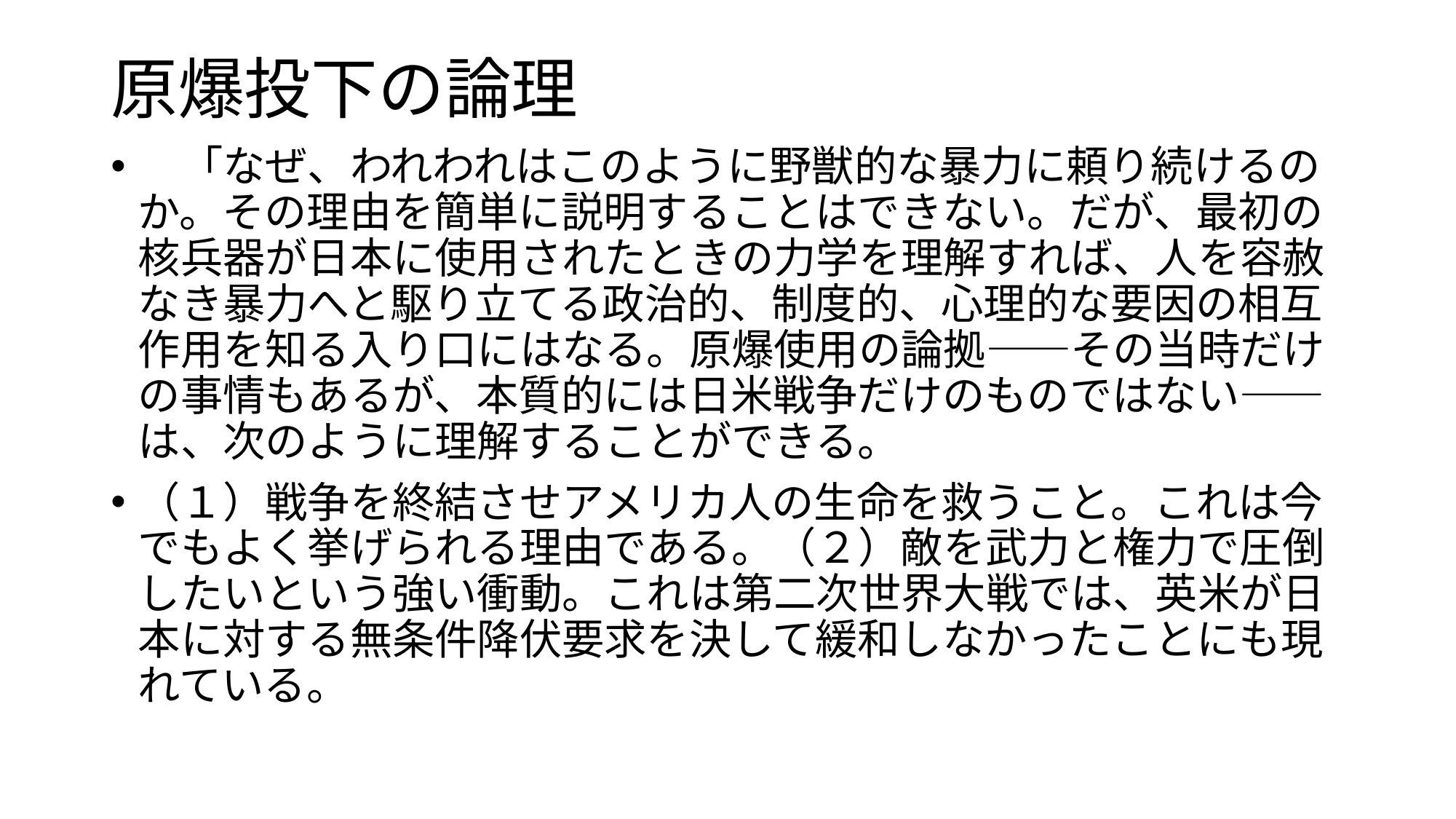

# 原爆投下の論理
　「なぜ、われわれはこのように野獣的な暴力に頼り続けるのか。その理由を簡単に説明することはできない。だが、最初の核兵器が日本に使用されたときの力学を理解すれば、人を容赦なき暴力へと駆り立てる政治的、制度的、心理的な要因の相互作用を知る入り口にはなる。原爆使用の論拠――その当時だけの事情もあるが、本質的には日米戦争だけのものではない――は、次のように理解することができる。
（１）戦争を終結させアメリカ人の生命を救うこと。これは今でもよく挙げられる理由である。（２）敵を武力と権力で圧倒したいという強い衝動。これは第二次世界大戦では、英米が日本に対する無条件降伏要求を決して緩和しなかったことにも現れている。